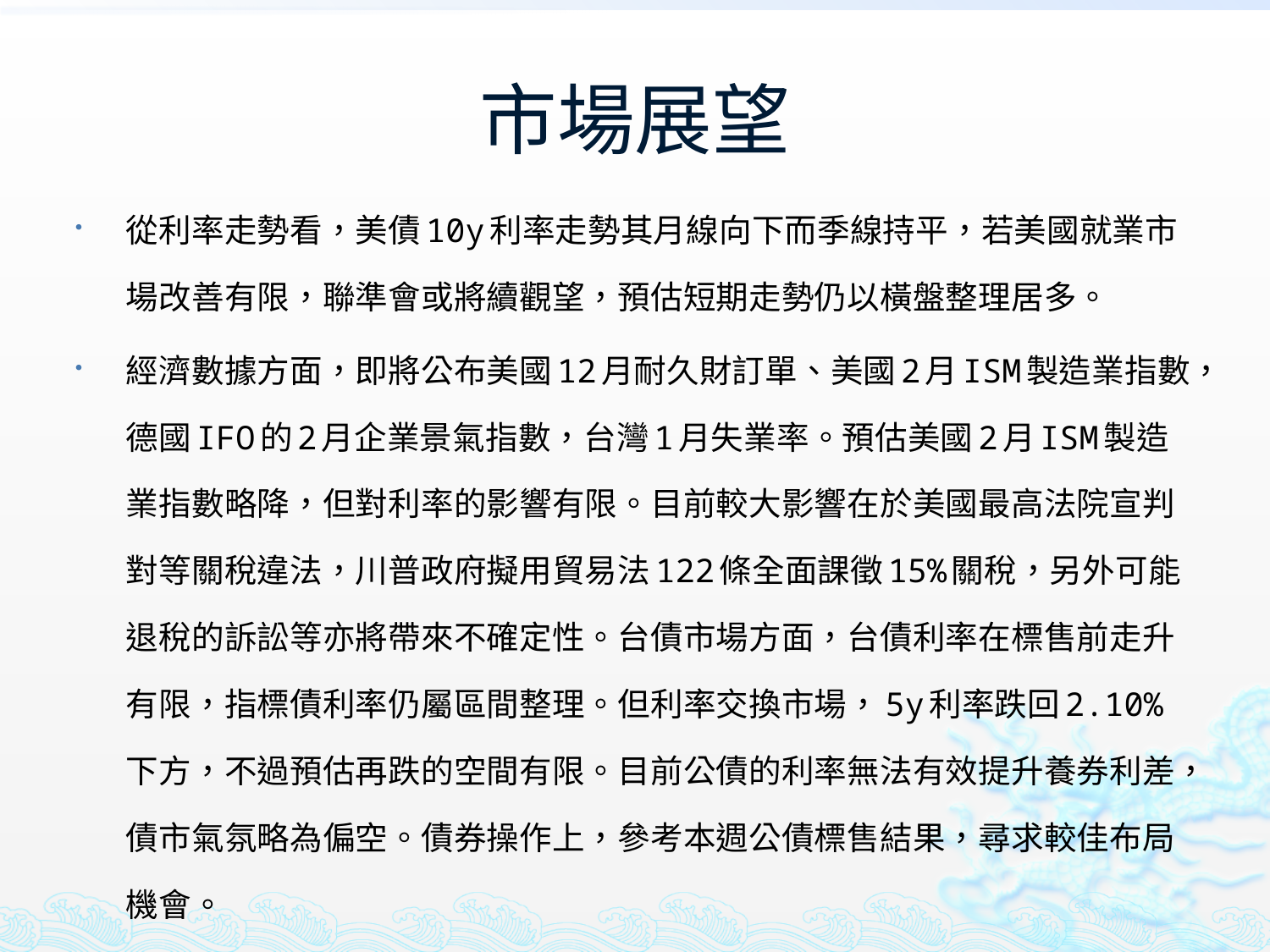

# 市場展望
從利率走勢看，美債10y利率走勢其月線向下而季線持平，若美國就業市場改善有限，聯準會或將續觀望，預估短期走勢仍以橫盤整理居多。
經濟數據方面，即將公布美國12月耐久財訂單、美國2月ISM製造業指數，德國IFO的2月企業景氣指數，台灣1月失業率。預估美國2月ISM製造業指數略降，但對利率的影響有限。目前較大影響在於美國最高法院宣判對等關稅違法，川普政府擬用貿易法122條全面課徵15%關稅，另外可能退稅的訴訟等亦將帶來不確定性。台債市場方面，台債利率在標售前走升有限，指標債利率仍屬區間整理。但利率交換市場，5y利率跌回2.10%下方，不過預估再跌的空間有限。目前公債的利率無法有效提升養券利差，債市氣氛略為偏空。債券操作上，參考本週公債標售結果，尋求較佳布局機會。